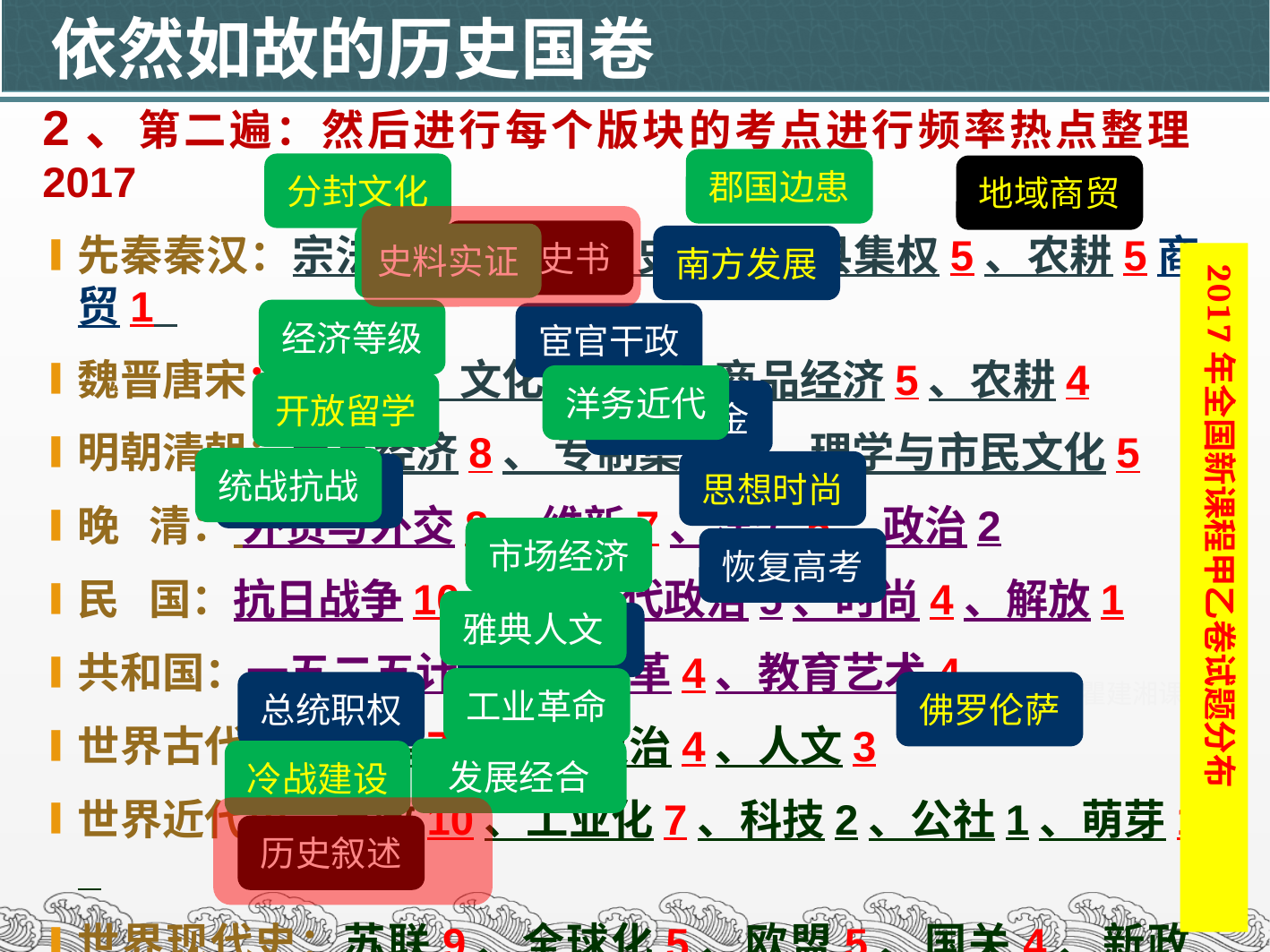

依然如故的历史国卷
2、第二遍：然后进行每个版块的考点进行频率热点整理2017
先秦秦汉：宗法分封8、儒与史7、郡县集权5、农耕5商贸1
魏晋唐宋：儒学6、文化与史6、商品经济5、农耕4
明朝清朝：商品经济8、 专制集权6、理学与市民文化5
晚   清： 外贸与外交8、维新7、洋务5、政治2
民   国：抗日战争10、20年代政治5、时尚4、解放1
共和国：一五二五计划8、改革4、教育艺术4
世界古代史：法律7、民主政治4、人文3
世界近代史：宪政10、工业化7、科技2、公社1、萌芽1
世界现代史：苏联9、全球化5、欧盟5、国关4、新政3、
                         史学3、宪政2、美术1

郡国边患
分封文化
地域商贸

官修史书
史料实证
南方发展
 2017年全国新课程甲乙卷试题分布
经济等级
宦官干政
洋务近代
开放留学
洋务资金
统战抗战
思想时尚
中共壮大
市场经济
恢复高考
雅典人文
雅典民主
工业革命
总统职权
佛罗伦萨
发展经合
冷战建设

历史叙述